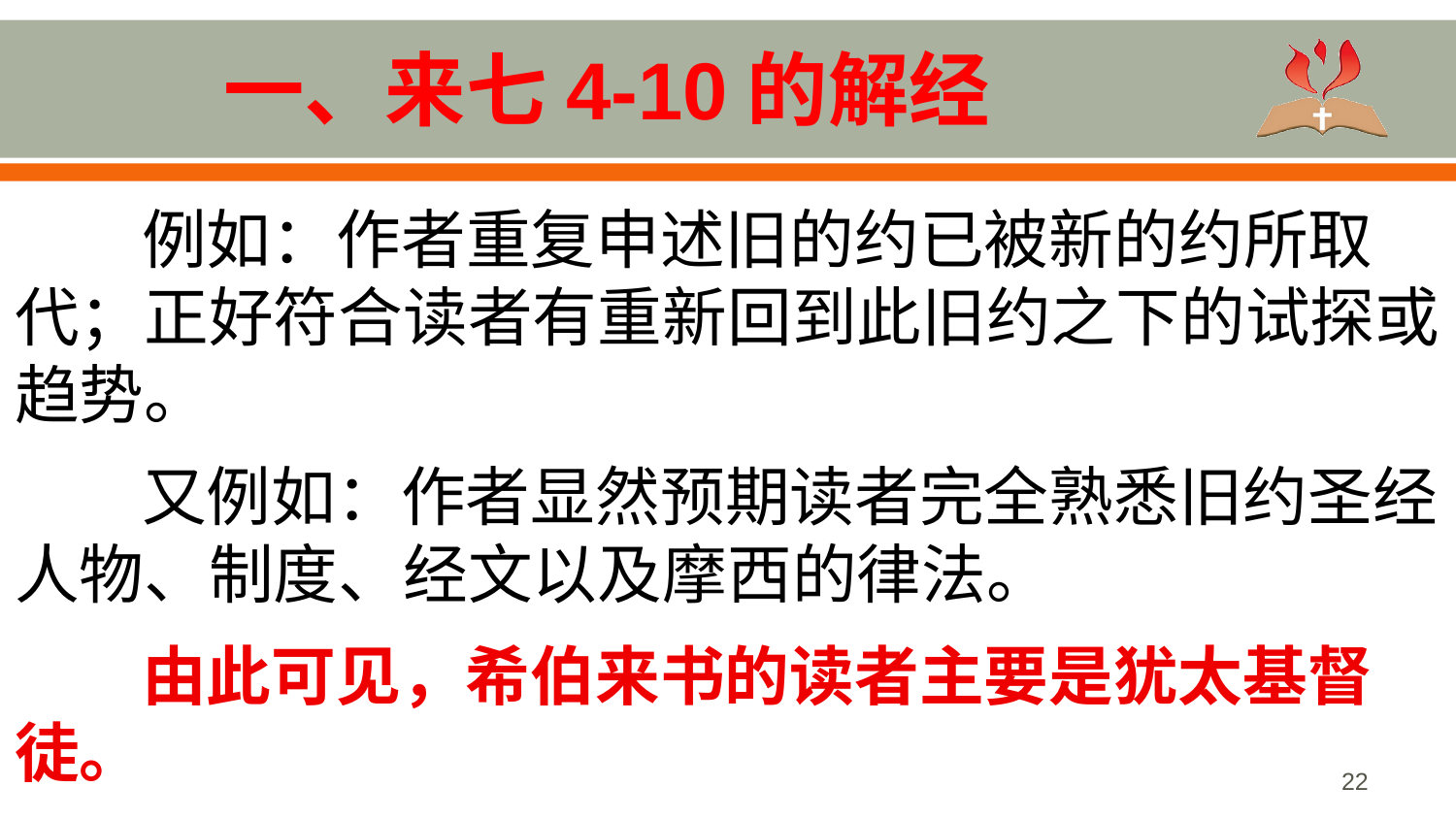

# 一、来七4-10的解经
例如：作者重复申述旧的约已被新的约所取代；正好符合读者有重新回到此旧约之下的试探或趋势。
又例如：作者显然预期读者完全熟悉旧约圣经人物、制度、经文以及摩西的律法。
由此可见，希伯来书的读者主要是犹太基督徒。

22